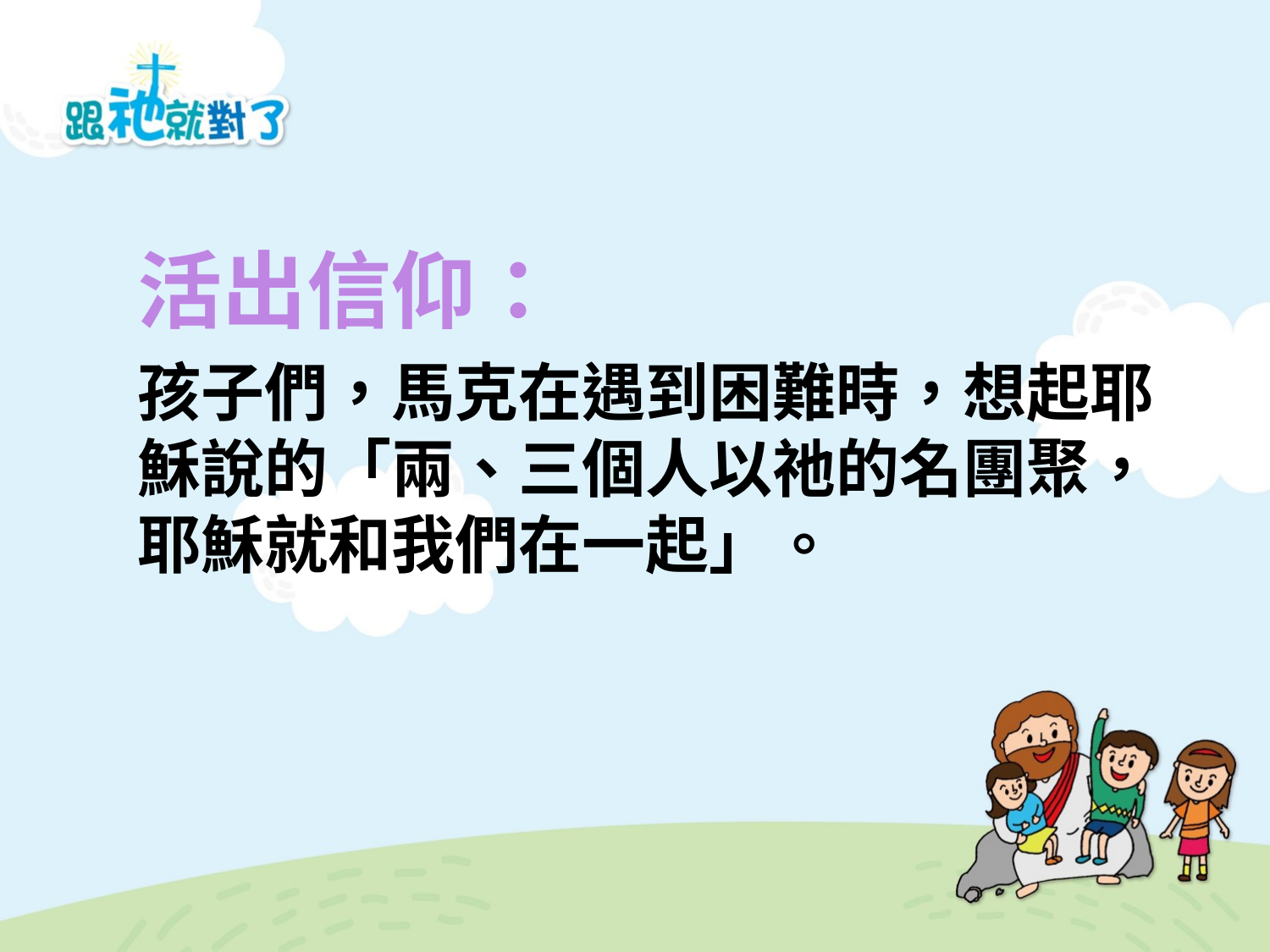

活出信仰：
孩子們，馬克在遇到困難時，想起耶穌說的「兩、三個人以祂的名團聚，耶穌就和我們在一起」。